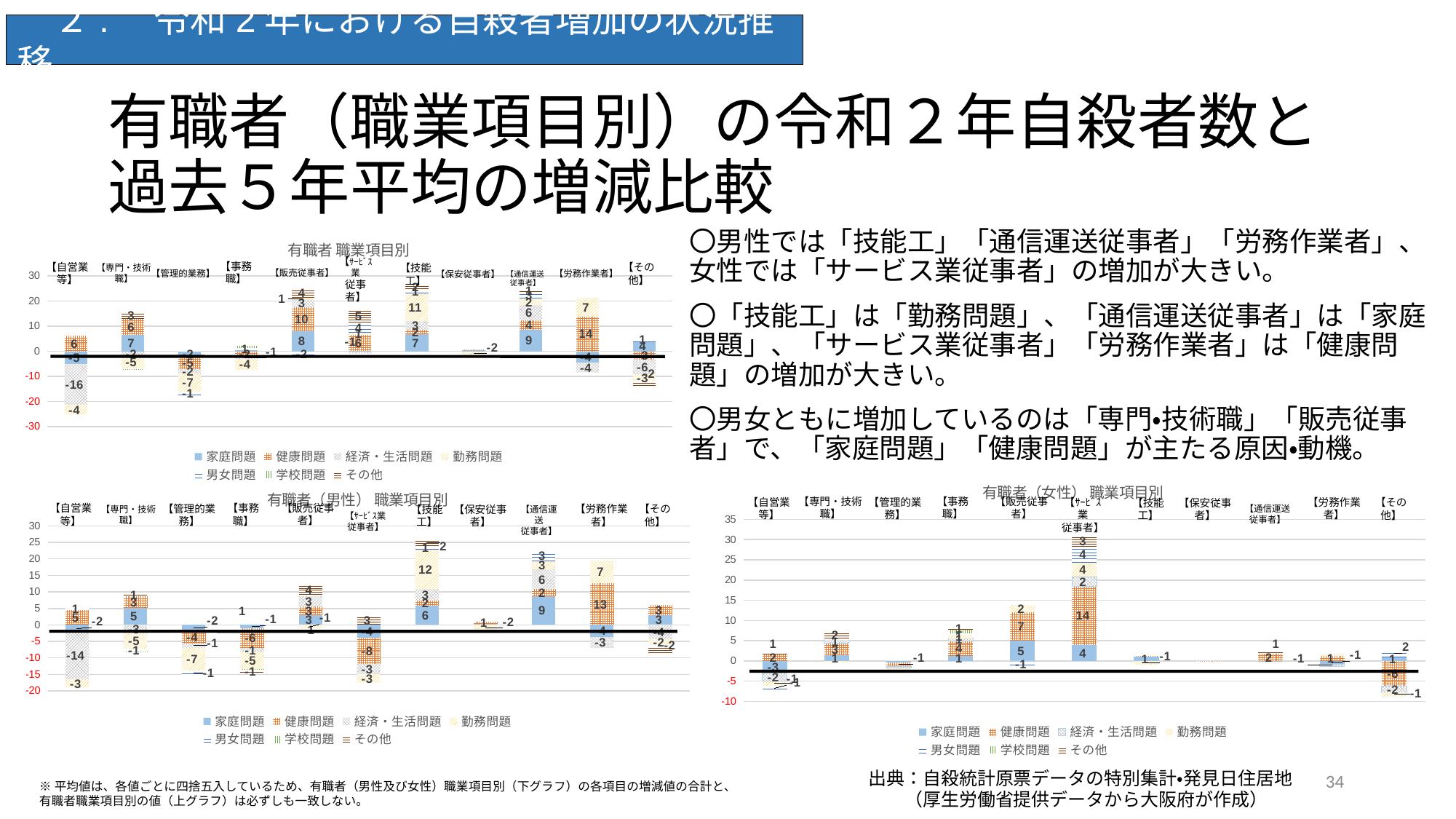

２.　令和2年における自殺者増加の状況推移
# 有職者（職業項目別）の令和２年自殺者数と 過去５年平均の増減比較
〇男性では「技能工」「通信運送従事者」「労務作業者」、女性では「サービス業従事者」の増加が大きい。
〇「技能工」は「勤務問題」、「通信運送従事者」は「家庭問題」、「サービス業従事者」「労務作業者」は「健康問題」の増加が大きい。
〇男女ともに増加しているのは「専門・技術職」「販売従事者」で、「家庭問題」「健康問題」が主たる原因・動機。

### Chart: 有職者 職業項目別

| Category | 家庭問題 | 健康問題 | 経済・生活問題 | 勤務問題 | 男女問題 | 学校問題 | その他 |
|---|---|---|---|---|---|---|---|
| 自営業・家族従業者 | -5.199999999999999 | 6.200000000000003 | -16.200000000000003 | -3.8000000000000007 | -0.3999999999999999 | 0.0 | 0.3999999999999999 |
| 専門・技術職 | 6.6 | 6.399999999999999 | -1.7999999999999998 | -5.0 | -0.3999999999999999 | -0.2 | 2.6 |
| 管理的職業 | -2.4 | -4.6 | -1.7999999999999998 | -7.199999999999999 | -1.4 | 0.0 | 0.4 |
| 事務職 | 0.40000000000000036 | -2.3999999999999986 | -0.6000000000000001 | -4.4 | 1.0 | 0.8 | -0.3999999999999999 |
| 販売従事者 | 8.0 | 9.6 | 3.0 | 0.8000000000000007 | -2.0 | 0.0 | 3.6 |
| サービス業従事者 | 0.1999999999999993 | 6.399999999999999 | -0.8000000000000007 | 1.0 | 3.8000000000000007 | 0.0 | 5.4 |
| 技能工 | 6.800000000000001 | 1.8000000000000007 | 3.4000000000000004 | 11.2 | 1.4 | 0.0 | 2.0 |
| 保安従事者 | 0.4 | 0.3999999999999999 | 0.0 | -1.7999999999999998 | -0.4 | 0.0 | 0.19999999999999996 |
| 通信運送従事者 | 8.6 | 3.8 | 6.0 | 2.4 | 3.0 | 0.0 | 0.8 |
| 労務作業者 | -4.4 | 13.8 | -4.0 | 7.4 | -0.3999999999999999 | 0.0 | 0.0 |
| その他 | 4.0 | -3.200000000000003 | -6.0 | -2.6000000000000014 | 1.2000000000000002 | 0.0 | -2.0 |
【販売従事者】
【事務職】
【専門・技術職】
【管理的業務】
【その他】
【労務作業者】
【技能工】
【保安従事者】
【通信運送
従事者】
【ｻｰﾋﾞｽ業
従事者】
【自営業等】

### Chart: 有職者（女性） 職業項目別

| Category | 家庭問題 | 健康問題 | 経済・生活問題 | 勤務問題 | 男女問題 | 学校問題 | その他 |
|---|---|---|---|---|---|---|---|
| 自営業・家族従業者 | -3.0 | 1.5999999999999996 | -2.0 | -1.2 | -1.0 | 0.0 | 0.6 |
| 専門・技術職 | 1.4 | 3.0 | 0.8 | -0.3999999999999999 | 0.4 | 0.0 | 1.6 |
| 管理的職業 | -0.4 | -1.0 | -0.4 | -0.4 | 0.0 | 0.0 | 0.0 |
| 事務職 | 1.4000000000000004 | 3.5999999999999996 | 0.6000000000000001 | 0.7999999999999998 | 0.3999999999999999 | 1.0 | 0.6 |
| 販売従事者 | 5.0 | 7.0 | -0.2 | 1.8 | -1.0 | 0.0 | 0.0 |
| サービス業従事者 | 4.0 | 14.4 | 2.4 | 3.6 | 4.0 | 0.0 | 2.6 |
| 技能工 | 1.0 | 0.19999999999999996 | 0.0 | -1.0 | 0.4 | 0.0 | 0.0 |
| 保安従事者 | 0.0 | -0.2 | 0.0 | 0.0 | 0.0 | 0.0 | -0.2 |
| 通信運送従事者 | -0.2 | 1.8 | 0.0 | -0.2 | 0.0 | 0.0 | 0.8 |
| 労務作業者 | -0.8 | 1.2 | -0.6 | 0.4 | 0.0 | 0.0 | -0.2 |
| その他 | 1.0 | -6.199999999999999 | -1.6 | -1.0 | 1.6 | 0.0 | 0.0 |
【事務職】
【販売従事者】
【専門・技術職】
【管理的業務】
【その他】
【労務作業者】
【技能工】
【保安従事者】
【通信運送
従事者】
【ｻｰﾋﾞｽ業
従事者】
【自営業等】

### Chart: 有職者（男性） 職業項目別

| Category | 家庭問題 | 健康問題 | 経済・生活問題 | 勤務問題 | 男女問題 | 学校問題 | その他 |
|---|---|---|---|---|---|---|---|
| 自営業・家族従業者 | -2.1999999999999993 | 4.600000000000001 | -14.200000000000003 | -2.5999999999999996 | 0.6000000000000001 | 0.0 | -0.20000000000000018 |
| 専門・技術職 | 5.2 | 3.4000000000000004 | -2.5999999999999996 | -4.6 | -0.8 | -0.2 | 1.0 |
| 管理的職業 | -2.0 | -3.5999999999999996 | -1.4000000000000004 | -6.800000000000001 | -1.4 | 0.0 | 0.4 |
| 事務職 | -1.0 | -6.0 | -1.2000000000000002 | -5.199999999999999 | 0.6 | -0.2 | -1.0 |
| 販売従事者 | 3.0 | 2.5999999999999996 | 3.2 | -1.0 | -1.0 | 0.0 | 3.6 |
| サービス業従事者 | -3.8 | -8.0 | -3.1999999999999993 | -2.5999999999999996 | -0.20000000000000018 | 0.0 | 2.8 |
| 技能工 | 5.800000000000001 | 1.5999999999999996 | 3.4000000000000004 | 12.2 | 1.0 | 0.0 | 2.0 |
| 保安従事者 | 0.4 | 0.6000000000000001 | 0.0 | -1.7999999999999998 | -0.4 | 0.0 | 0.4 |
| 通信運送従事者 | 8.8 | 2.0 | 6.0 | 2.6 | 3.0 | 0.0 | 0.0 |
| 労務作業者 | -3.5999999999999996 | 12.6 | -3.4000000000000004 | 7.0 | -0.3999999999999999 | 0.0 | 0.19999999999999996 |
| その他 | 3.0 | 3.0 | -4.4 | -1.5999999999999996 | -0.40000000000000036 | 0.0 | -2.0 |
【事務職】
【販売従事者】
【専門・技術職】
【管理的業務】
【その他】
【労務作業者】
【技能工】
【保安従事者】
【通信運送
従事者】
【ｻｰﾋﾞｽ業
従事者】
【自営業等】
34
出典：自殺統計原票データの特別集計・発見日住居地
　　（厚生労働省提供データから大阪府が作成）
※平均値は、各値ごとに四捨五入しているため、有職者（男性及び女性）職業項目別（下グラフ）の各項目の増減値の合計と、
有職者職業項目別の値（上グラフ）は必ずしも一致しない。